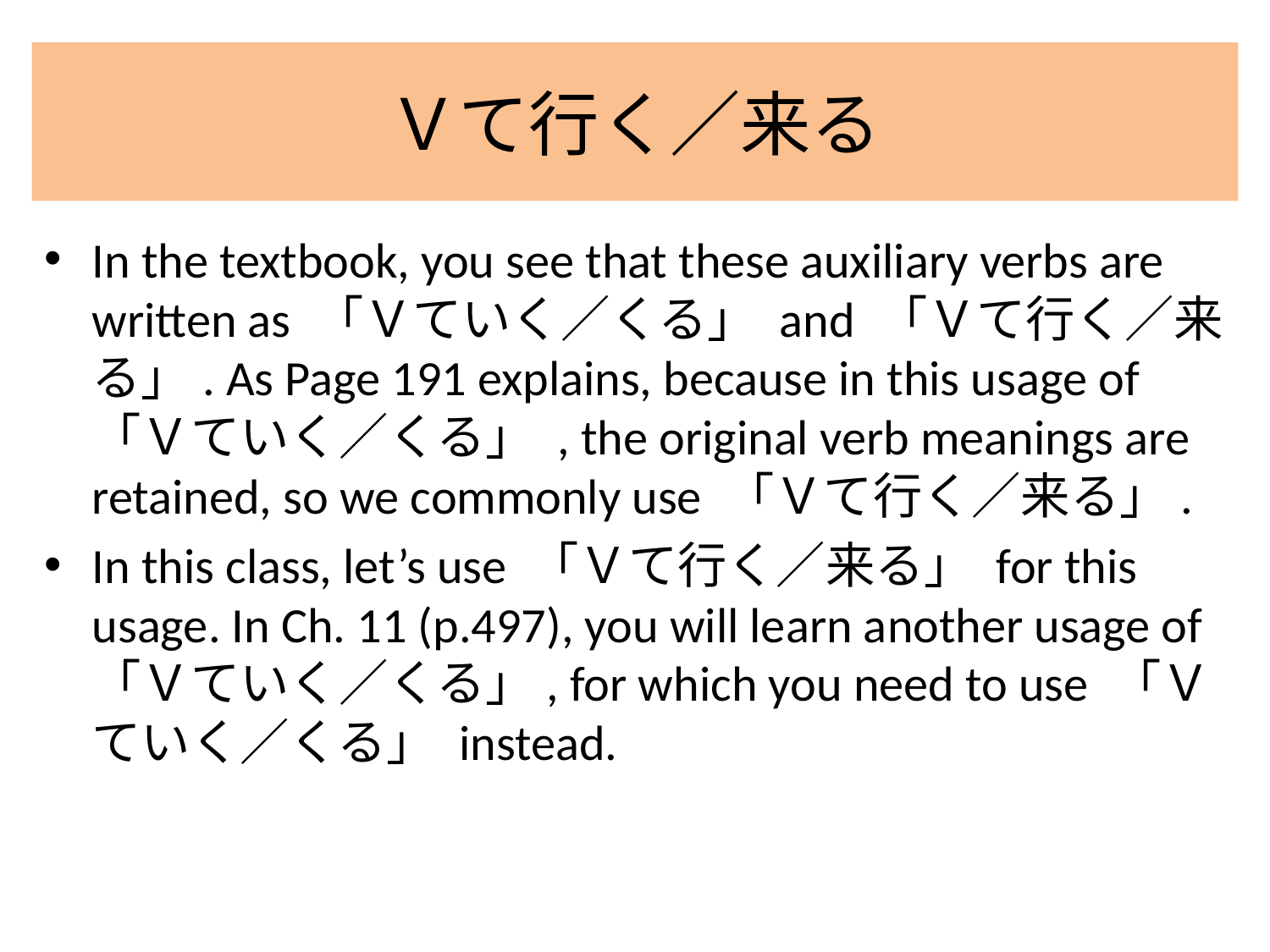

# Ｖて行く／来る
In the textbook, you see that these auxiliary verbs are written as 「Ｖていく／くる」 and 「Ｖて行く／来る」. As Page 191 explains, because in this usage of 「Ｖていく／くる」 , the original verb meanings are retained, so we commonly use 「Ｖて行く／来る」.
In this class, let’s use 「Ｖて行く／来る」 for this usage. In Ch. 11 (p.497), you will learn another usage of 「Ｖていく／くる」, for which you need to use 「Ｖていく／くる」 instead.